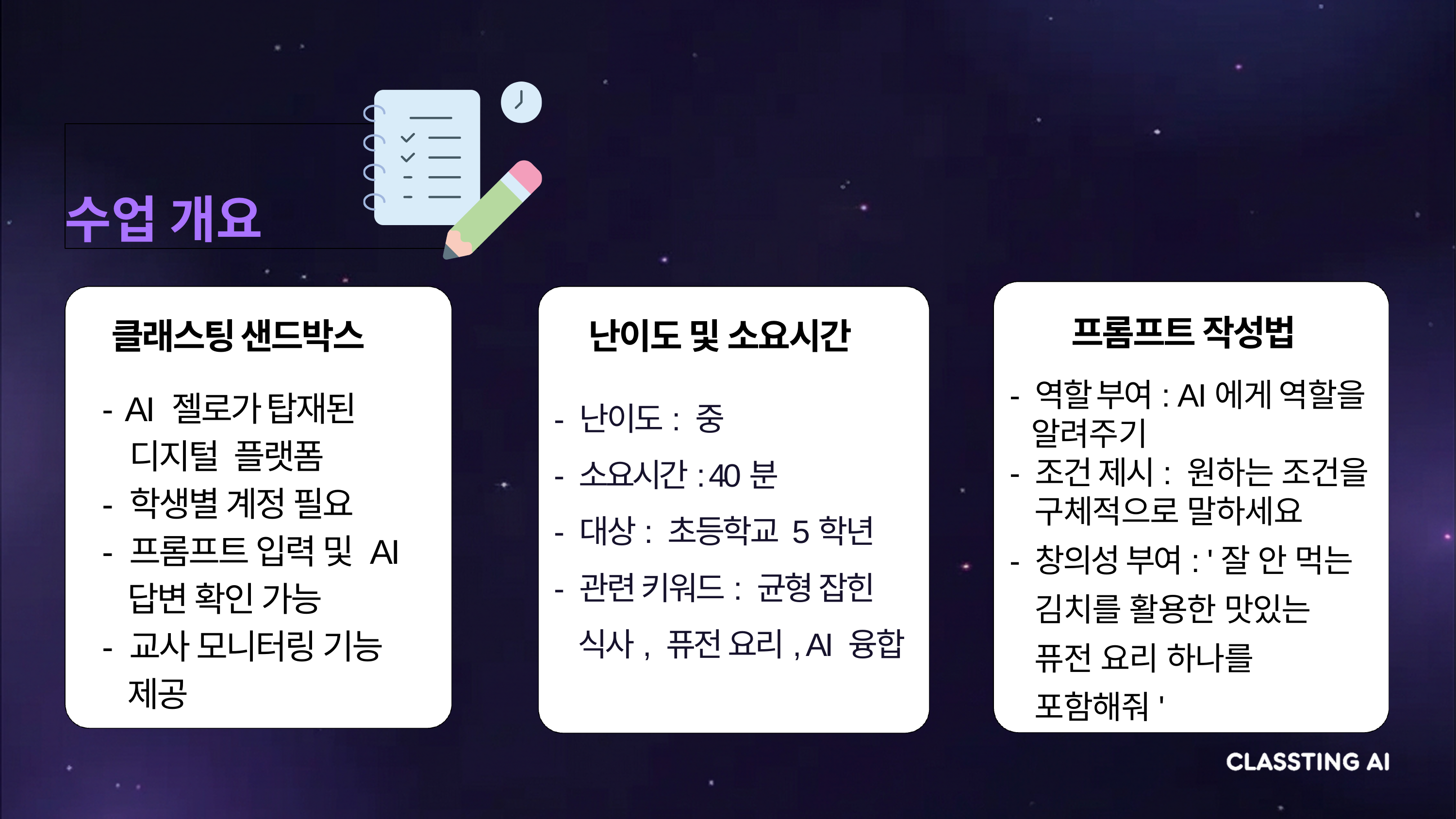

수업 개요

프롬프트 작성법
클래스팅 샌드박스
난이도 및 소요시간

-  AI 젤로가 탑재된
   디지털  플랫폼
- 학생별 계정 필요
- 프롬프트 입력 및 AI
  답변 확인 가능
- 교사 모니터링 기능
  제공

- 역할 부여: AI에게 역할을
  알려주기
- 조건 제시: 원하는 조건을
  구체적으로 말하세요
- 창의성 부여: '잘 안 먹는
  김치를 활용한 맛있는
  퓨전 요리 하나를
  포함해줘'

- 난이도: 중
- 소요시간: 40분
- 대상: 초등학교 5학년
- 관련 키워드: 균형 잡힌
  식사, 퓨전 요리, AI 융합